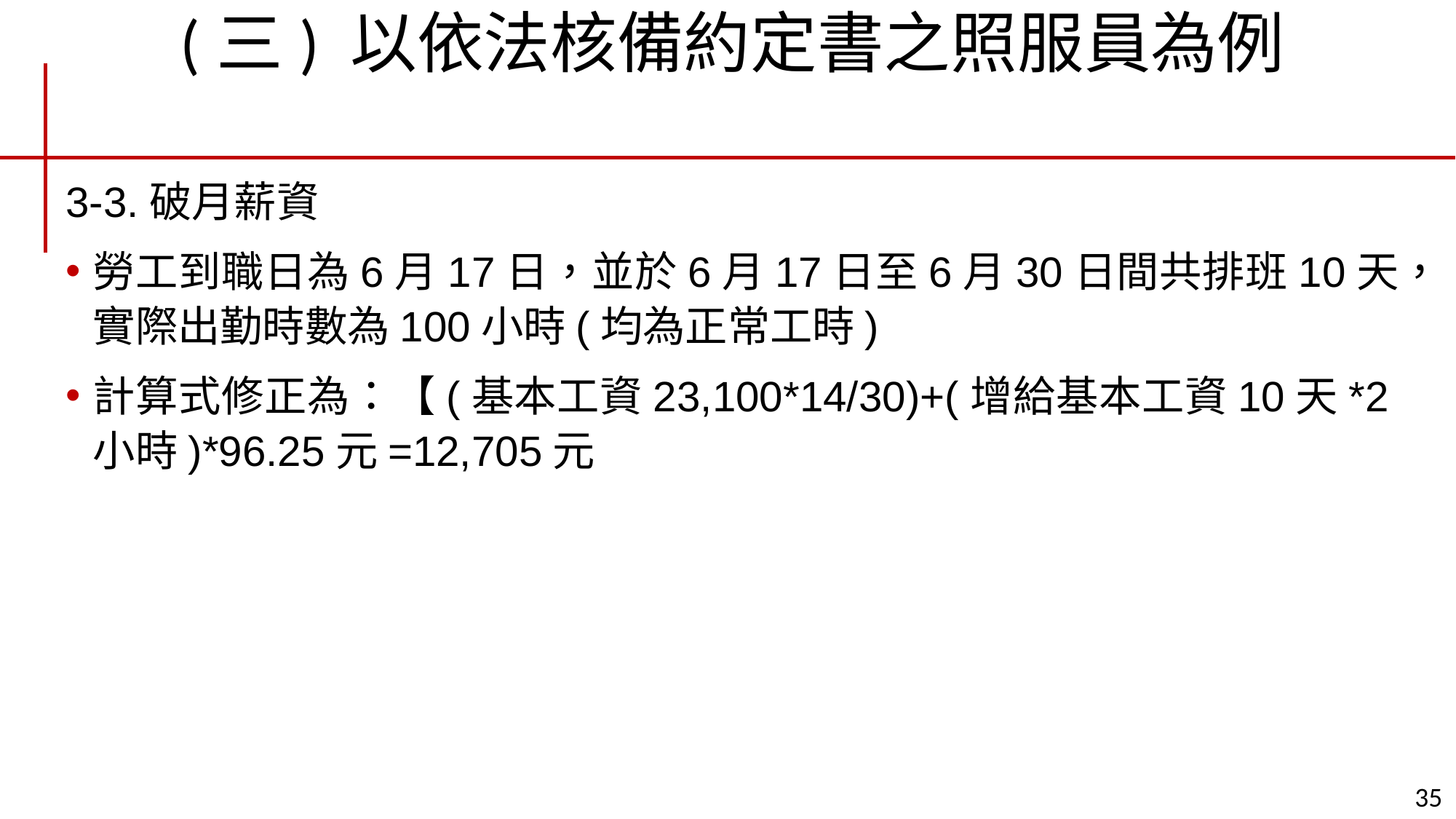

# (三) 以依法核備約定書之照服員為例
3-3.破月薪資
勞工到職日為6月17日，並於6月17日至6月30日間共排班10天，實際出勤時數為100小時(均為正常工時)
計算式修正為：【(基本工資23,100*14/30)+(增給基本工資10天*2小時)*96.25元=12,705元

35